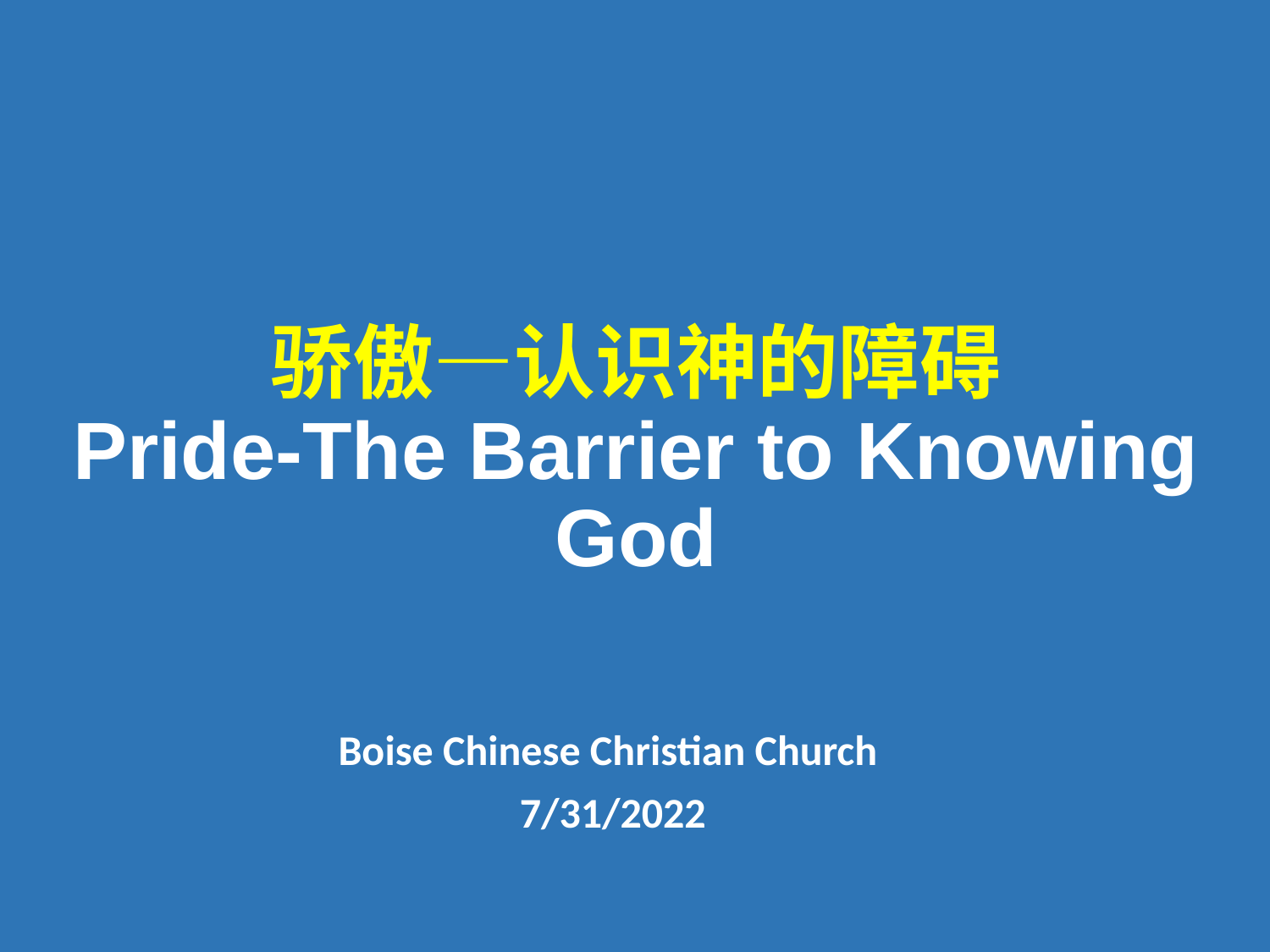

# 骄傲—认识神的障碍 Pride-The Barrier to Knowing God
Boise Chinese Christian Church
7/31/2022